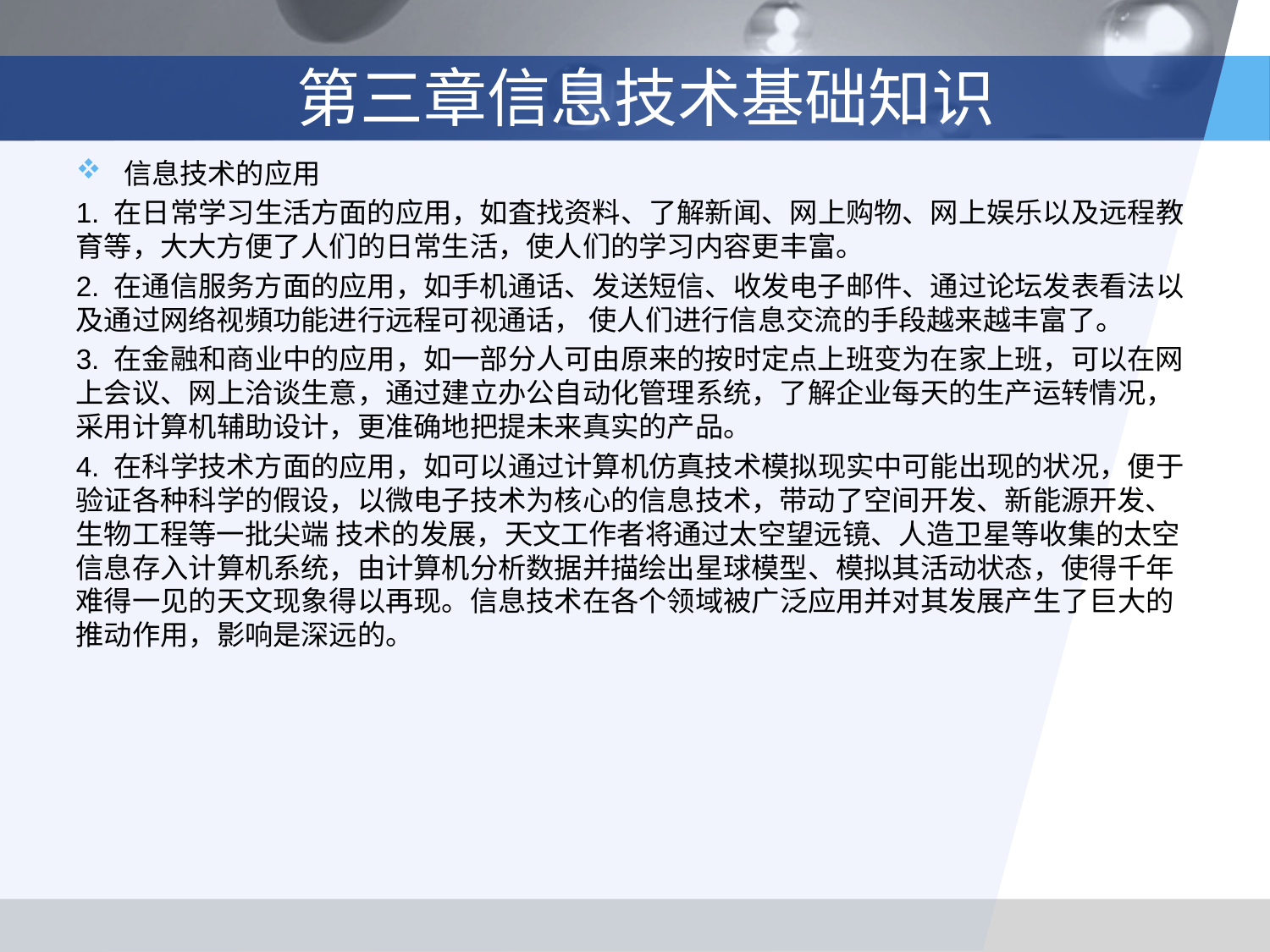

# 第三章信息技术基础知识
信息技术的应用
1. 在日常学习生活方面的应用，如査找资料、了解新闻、网上购物、网上娱乐以及远程教育等，大大方便了人们的日常生活，使人们的学习内容更丰富。
2. 在通信服务方面的应用，如手机通话、发送短信、收发电子邮件、通过论坛发表看法以及通过网络视頻功能进行远程可视通话， 使人们进行信息交流的手段越来越丰富了。
3. 在金融和商业中的应用，如一部分人可由原来的按时定点上班变为在家上班，可以在网上会议、网上洽谈生意，通过建立办公自动化管理系统，了解企业每天的生产运转情况，采用计算机辅助设计，更准确地把提未来真实的产品。
4. 在科学技术方面的应用，如可以通过计算机仿真技术模拟现实中可能出现的状况，便于验证各种科学的假设，以微电子技术为核心的信息技术，带动了空间开发、新能源开发、生物工程等一批尖端 技术的发展，天文工作者将通过太空望远镜、人造卫星等收集的太空信息存入计算机系统，由计算机分析数据并描绘出星球模型、模拟其活动状态，使得千年难得一见的天文现象得以再现。信息技术在各个领域被广泛应用并对其发展产生了巨大的推动作用，影响是深远的。